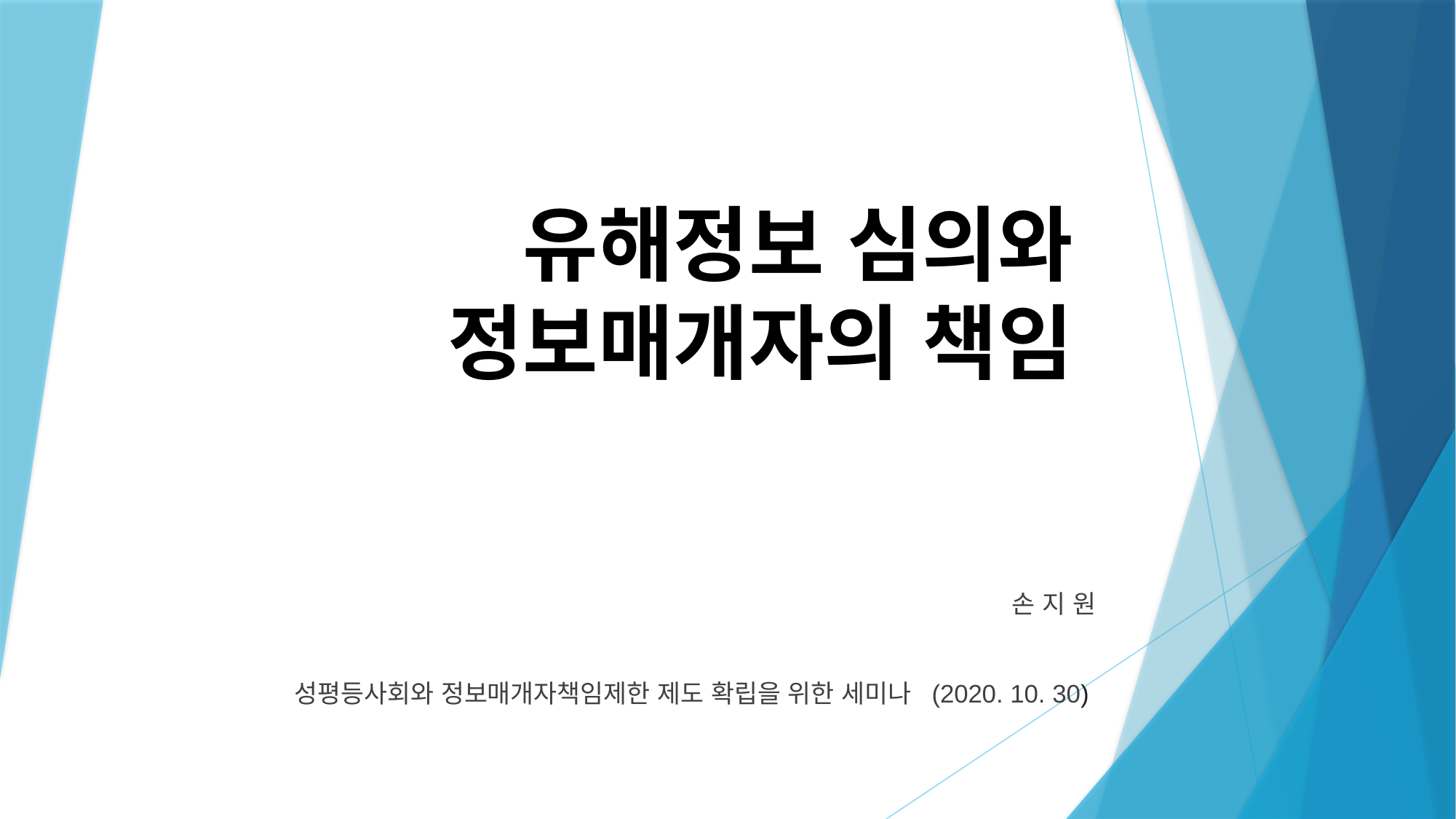

# 유해정보 심의와 정보매개자의 책임
손 지 원

성평등사회와 정보매개자책임제한 제도 확립을 위한 세미나  (2020. 10. 30)